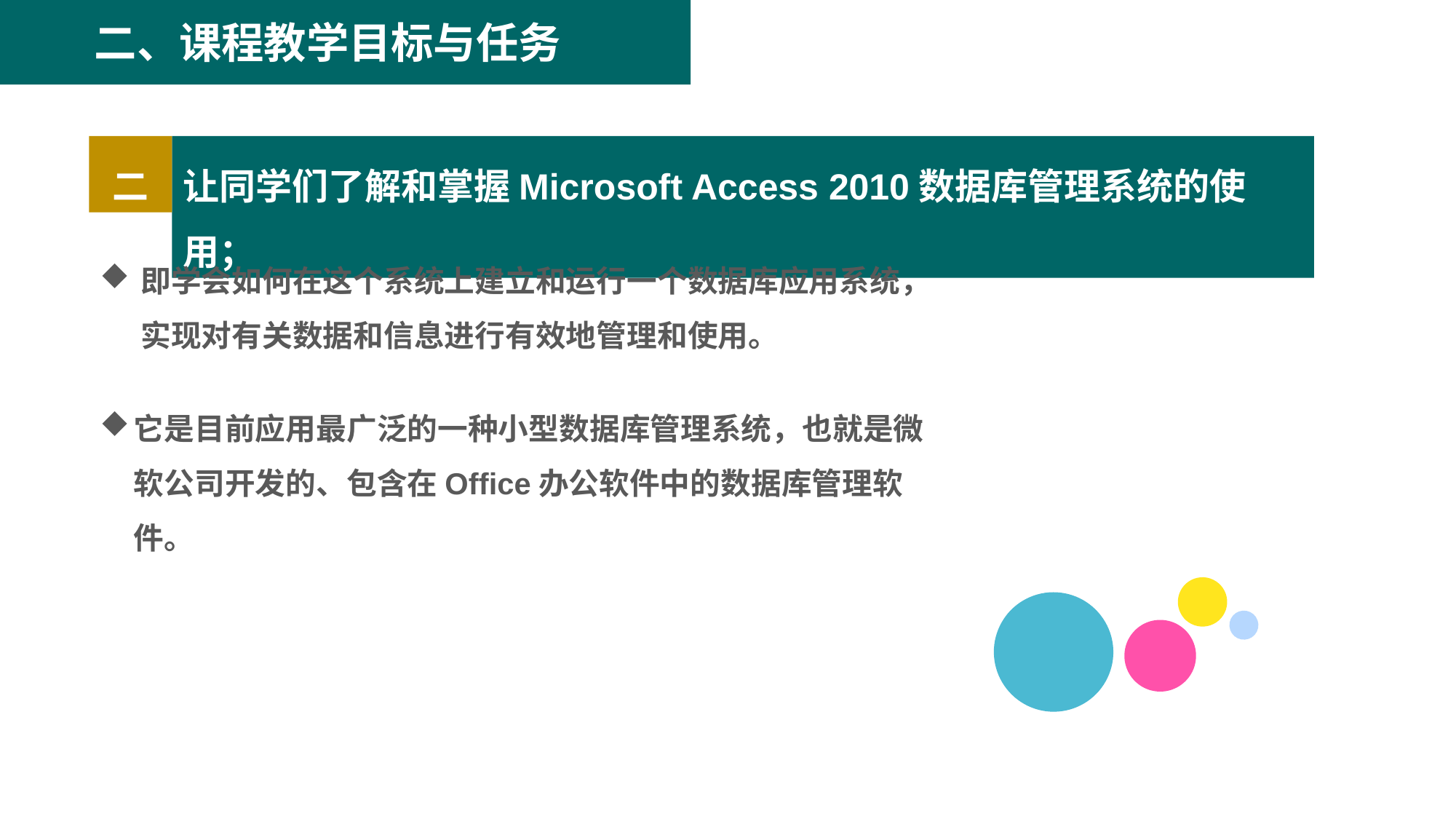

二、课程教学目标与任务
二
让同学们了解和掌握Microsoft Access 2010数据库管理系统的使用；
即学会如何在这个系统上建立和运行一个数据库应用系统，实现对有关数据和信息进行有效地管理和使用。

它是目前应用最广泛的一种小型数据库管理系统，也就是微软公司开发的、包含在Office办公软件中的数据库管理软件。